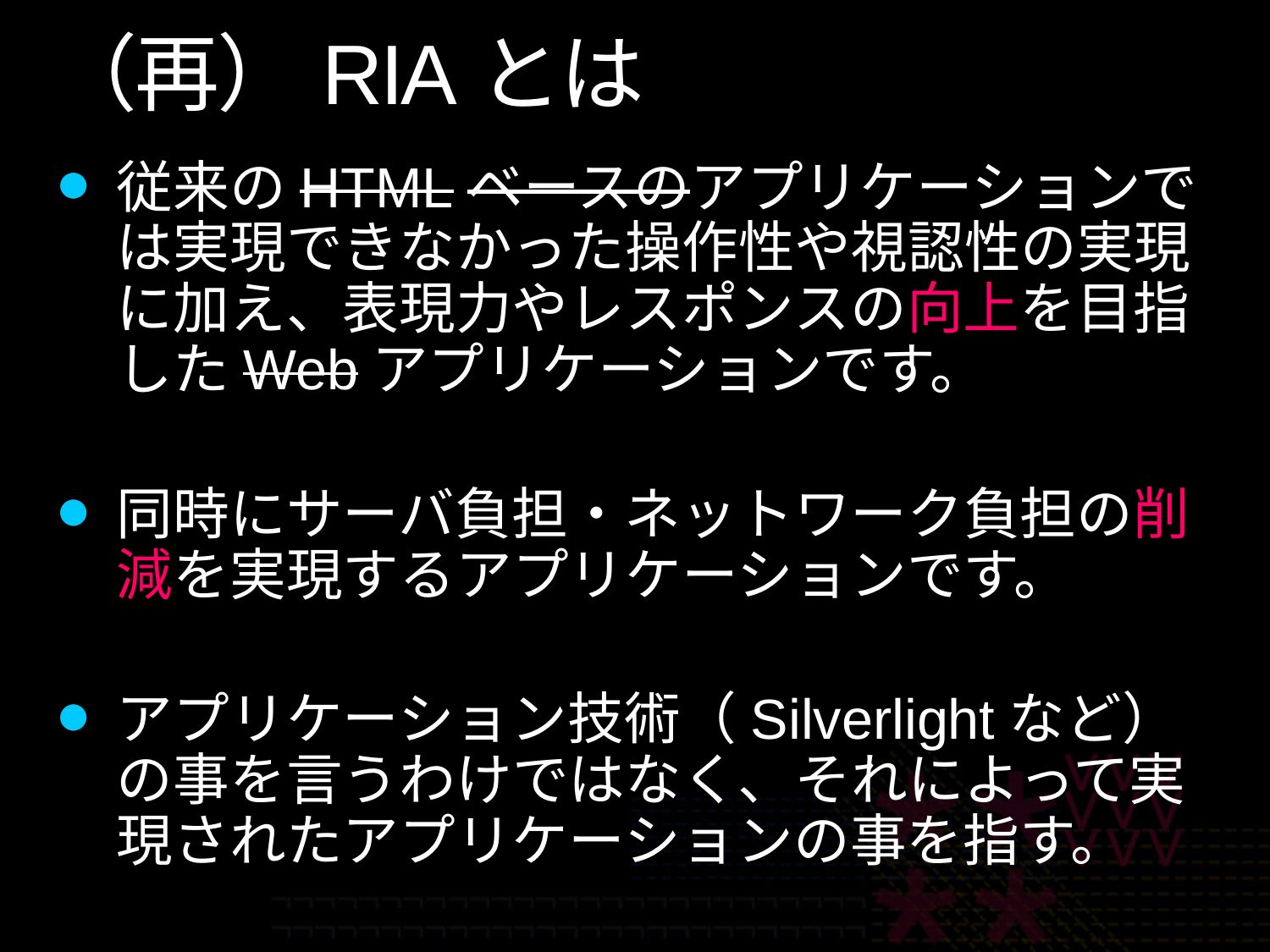

# （再）RIAとは
従来のHTMLベースのアプリケーションでは実現できなかった操作性や視認性の実現に加え、表現力やレスポンスの向上を目指したWebアプリケーションです。

同時にサーバ負担・ネットワーク負担の削減を実現するアプリケーションです。

アプリケーション技術（Silverlightなど）の事を言うわけではなく、それによって実現されたアプリケーションの事を指す。